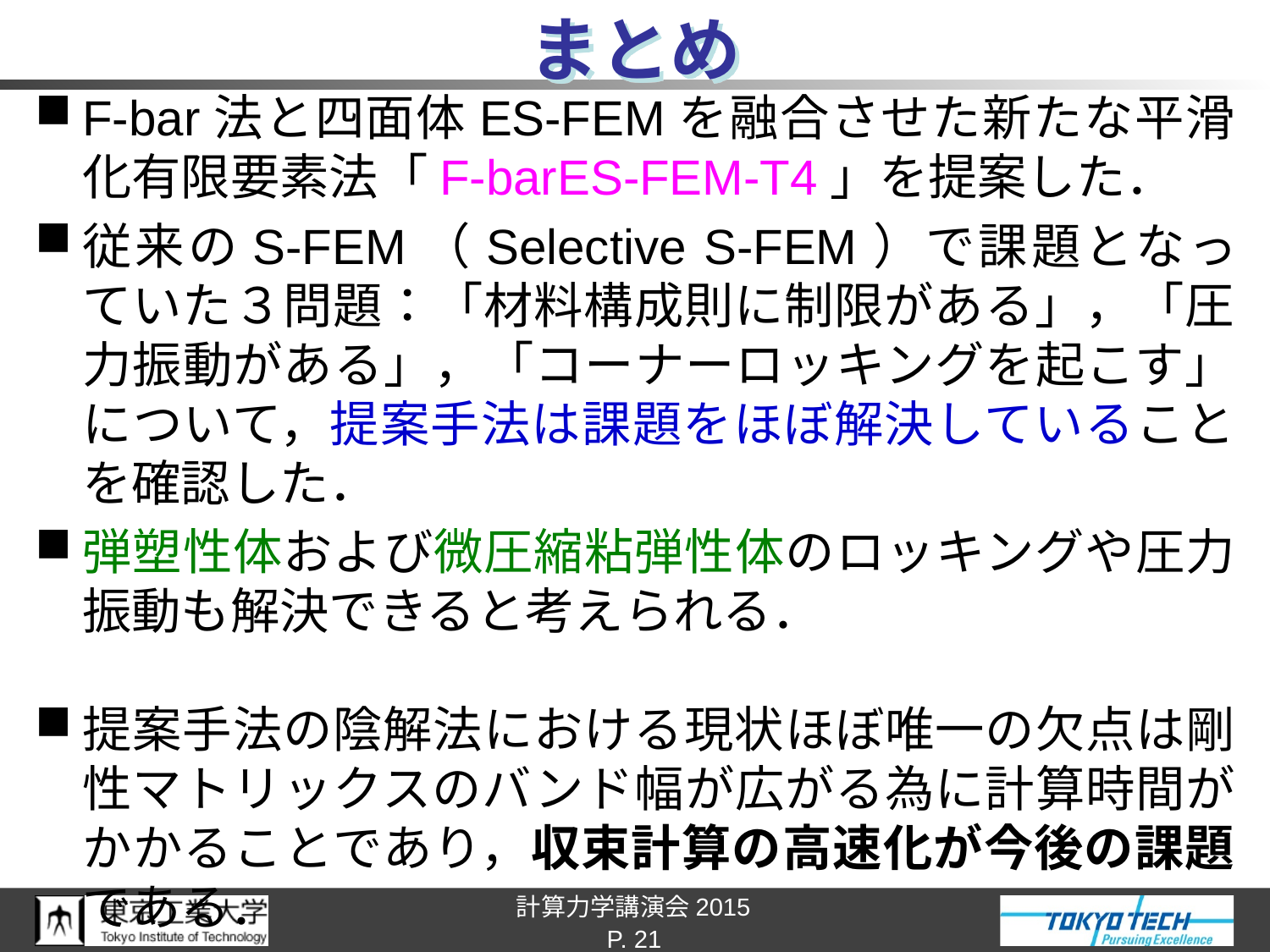

# まとめ
F-bar法と四面体ES-FEMを融合させた新たな平滑化有限要素法「F-barES-FEM-T4」を提案した．
従来のS-FEM（Selective S-FEM）で課題となっていた３問題：「材料構成則に制限がある」，「圧力振動がある」，「コーナーロッキングを起こす」について，提案手法は課題をほぼ解決していることを確認した．
弾塑性体および微圧縮粘弾性体のロッキングや圧力振動も解決できると考えられる．

提案手法の陰解法における現状ほぼ唯一の欠点は剛性マトリックスのバンド幅が広がる為に計算時間がかかることであり，収束計算の高速化が今後の課題である．
P. 21